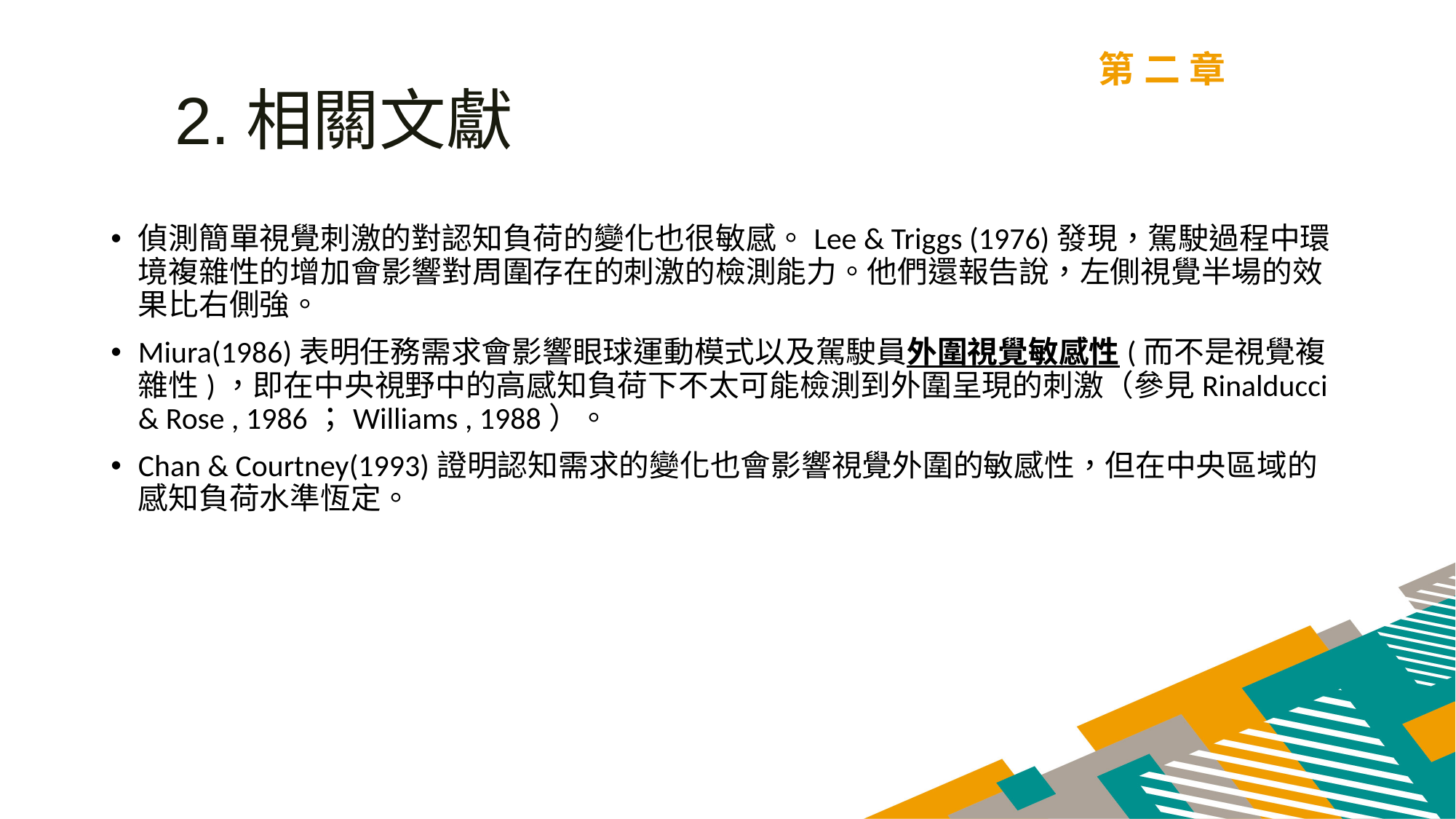

第二章
2.相關文獻
偵測簡單視覺刺激的對認知負荷的變化也很敏感。Lee & Triggs (1976)發現，駕駛過程中環境複雜性的增加會影響對周圍存在的刺激的檢測能力。他們還報告說，左側視覺半場的效果比右側強。
Miura(1986)表明任務需求會影響眼球運動模式以及駕駛員外圍視覺敏感性(而不是視覺複雜性)，即在中央視野中的高感知負荷下不太可能檢測到外圍呈現的刺激（參見Rinalducci & Rose , 1986；Williams , 1988）。
Chan & Courtney(1993)證明認知需求的變化也會影響視覺外圍的敏感性，但在中央區域的感知負荷水準恆定。